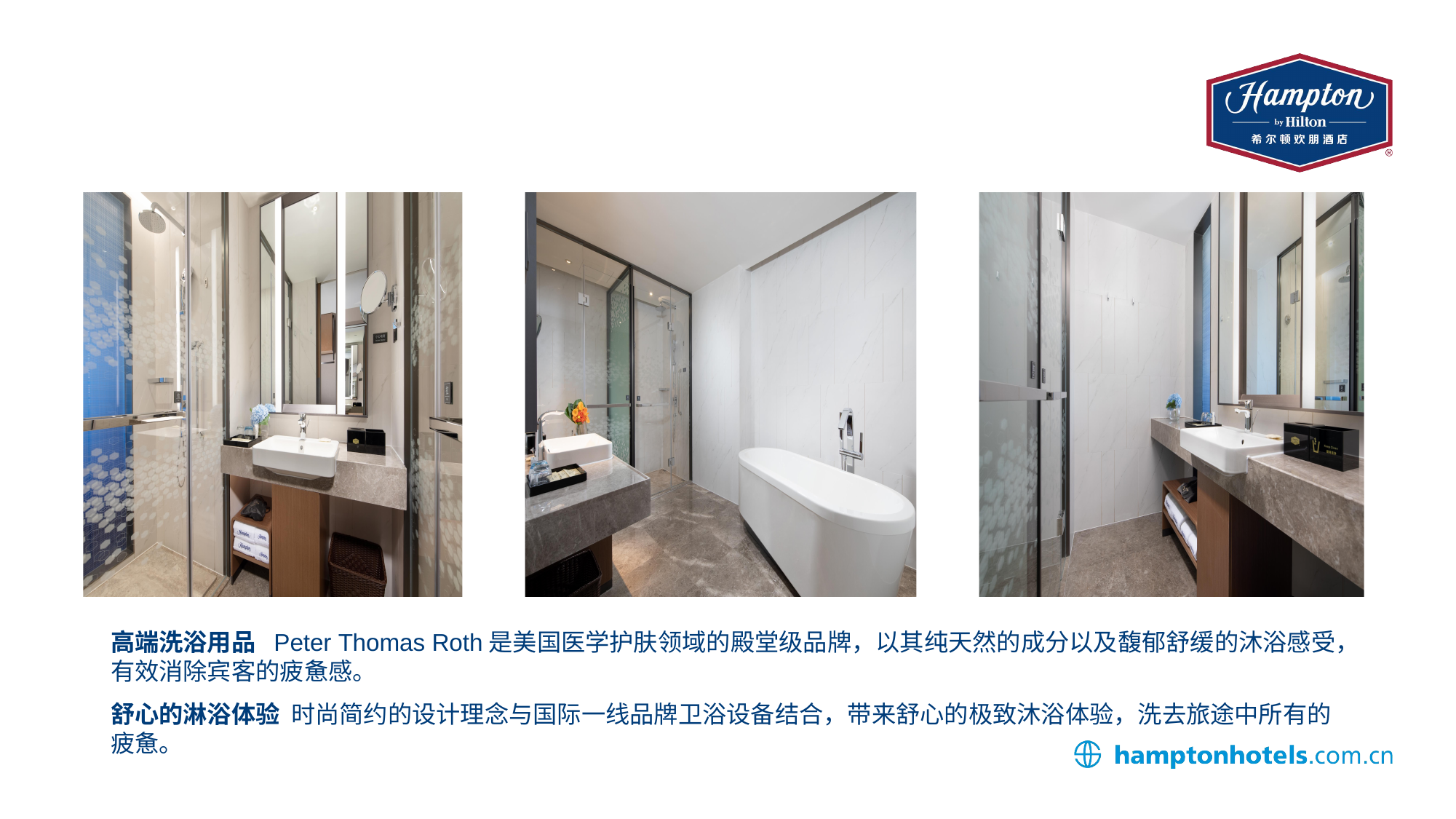

高端洗浴用品 Peter Thomas Roth是美国医学护肤领域的殿堂级品牌，以其纯天然的成分以及馥郁舒缓的沐浴感受，  有效消除宾客的疲惫感。
舒心的淋浴体验 时尚简约的设计理念与国际一线品牌卫浴设备结合，带来舒心的极致沐浴体验，洗去旅途中所有的 疲惫。